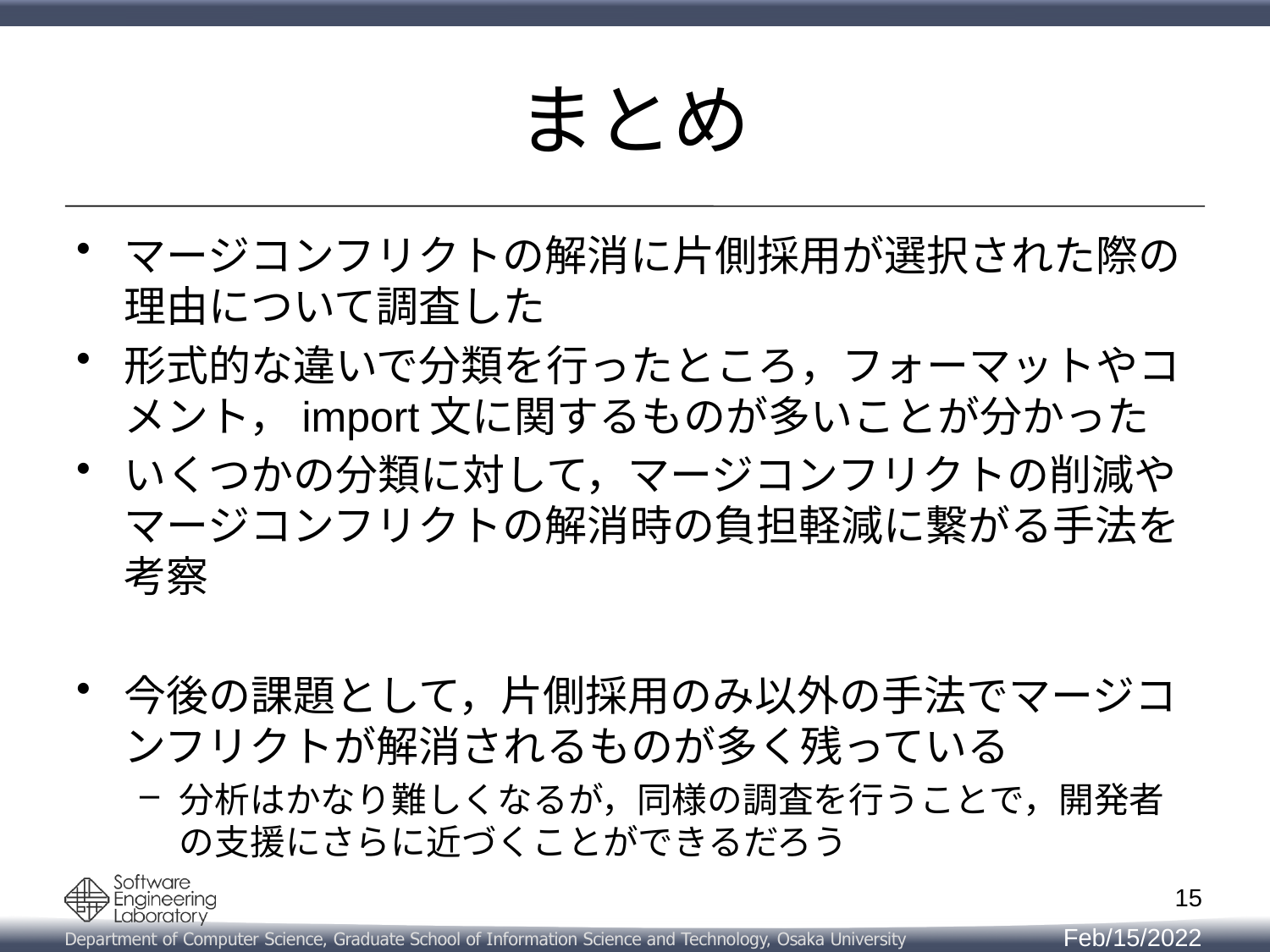

# まとめ
マージコンフリクトの解消に片側採用が選択された際の理由について調査した
形式的な違いで分類を行ったところ，フォーマットやコメント，import文に関するものが多いことが分かった
いくつかの分類に対して，マージコンフリクトの削減やマージコンフリクトの解消時の負担軽減に繋がる手法を考察

今後の課題として，片側採用のみ以外の手法でマージコンフリクトが解消されるものが多く残っている
分析はかなり難しくなるが，同様の調査を行うことで，開発者の支援にさらに近づくことができるだろう
15
Feb/15/2022